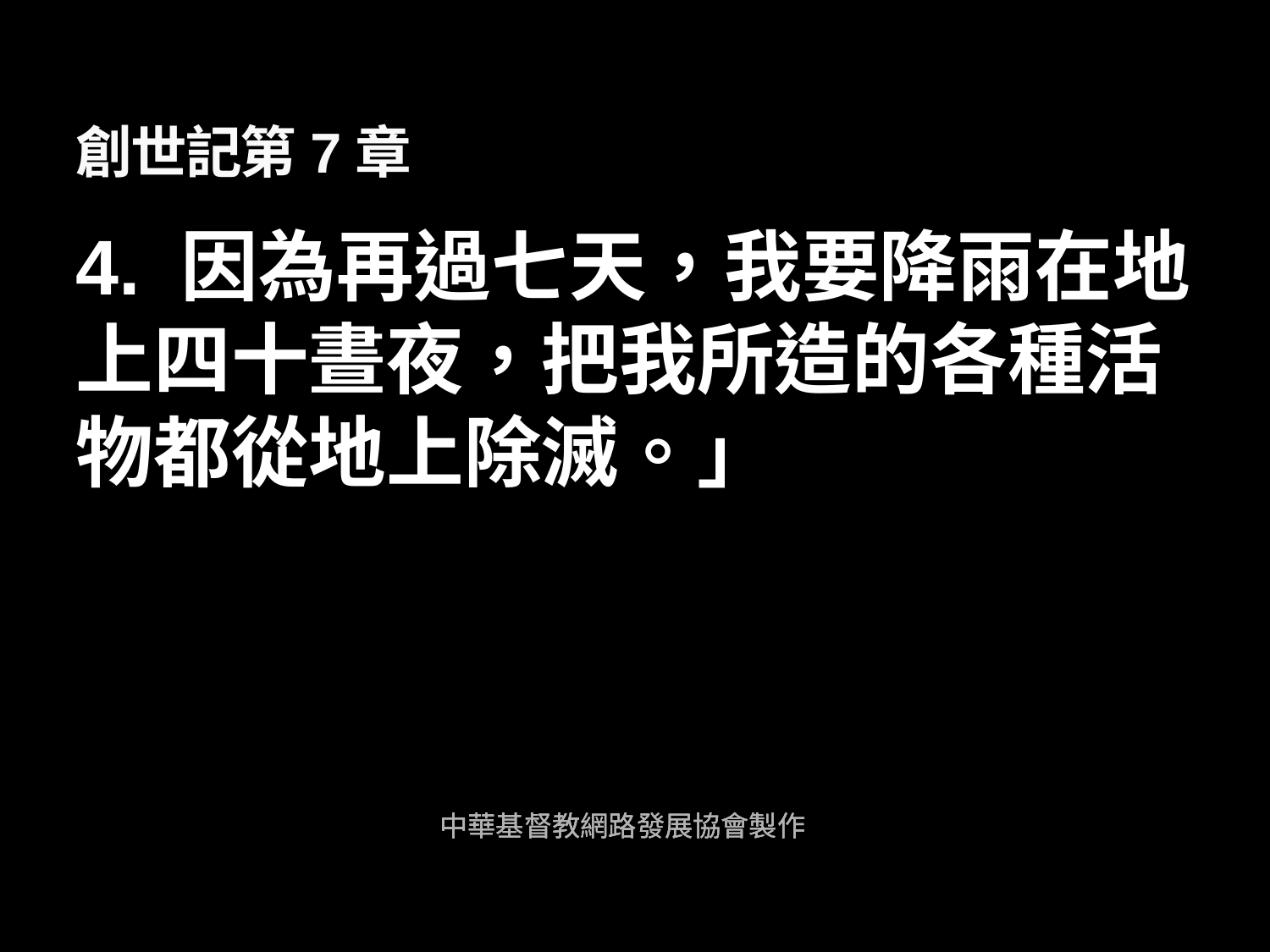

# 創世記第7章
4. 因為再過七天，我要降雨在地上四十晝夜，把我所造的各種活物都從地上除滅。」